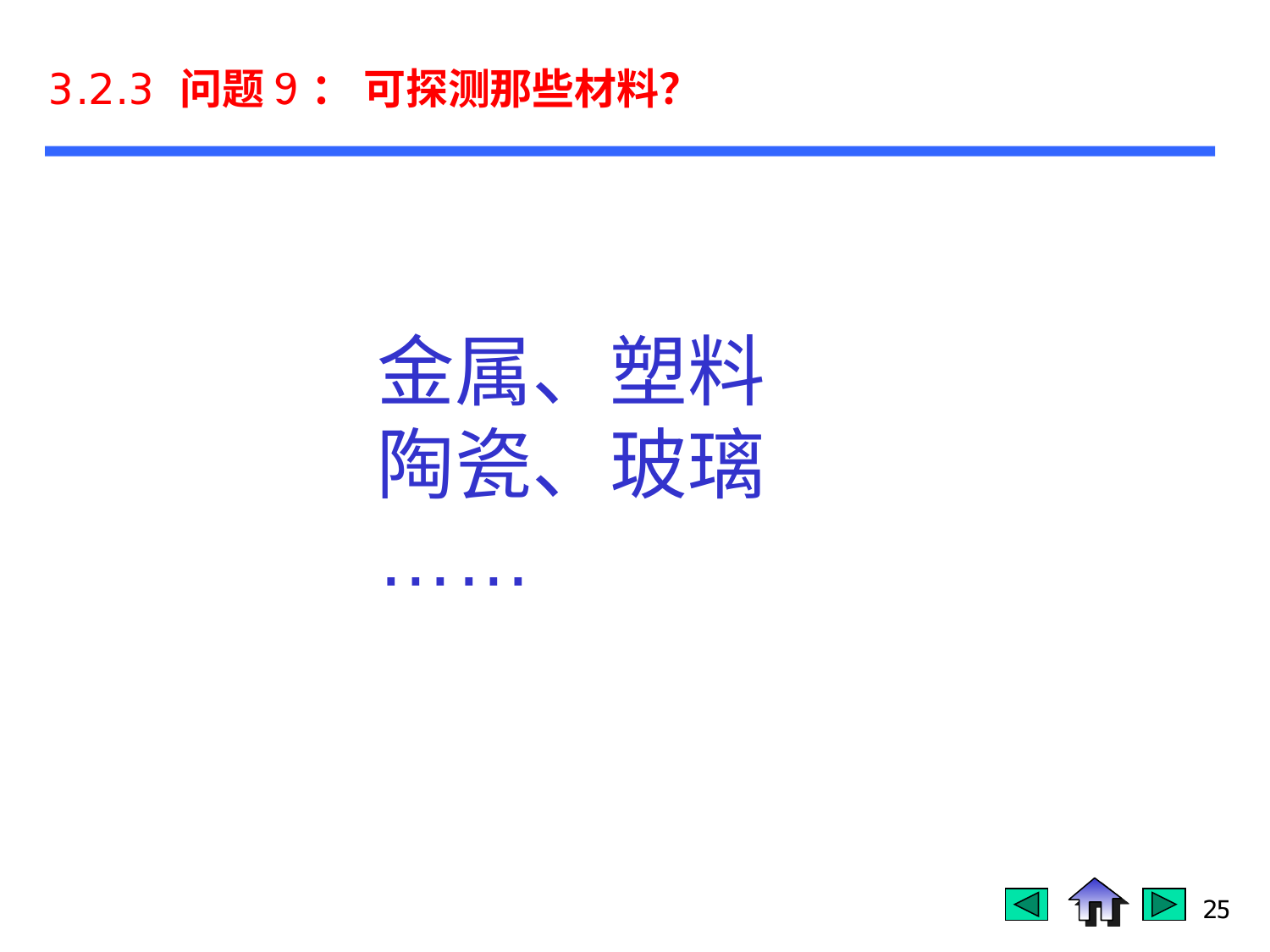

3.2.3 问题9： 可探测那些材料？
金属、塑料
陶瓷、玻璃
……

25